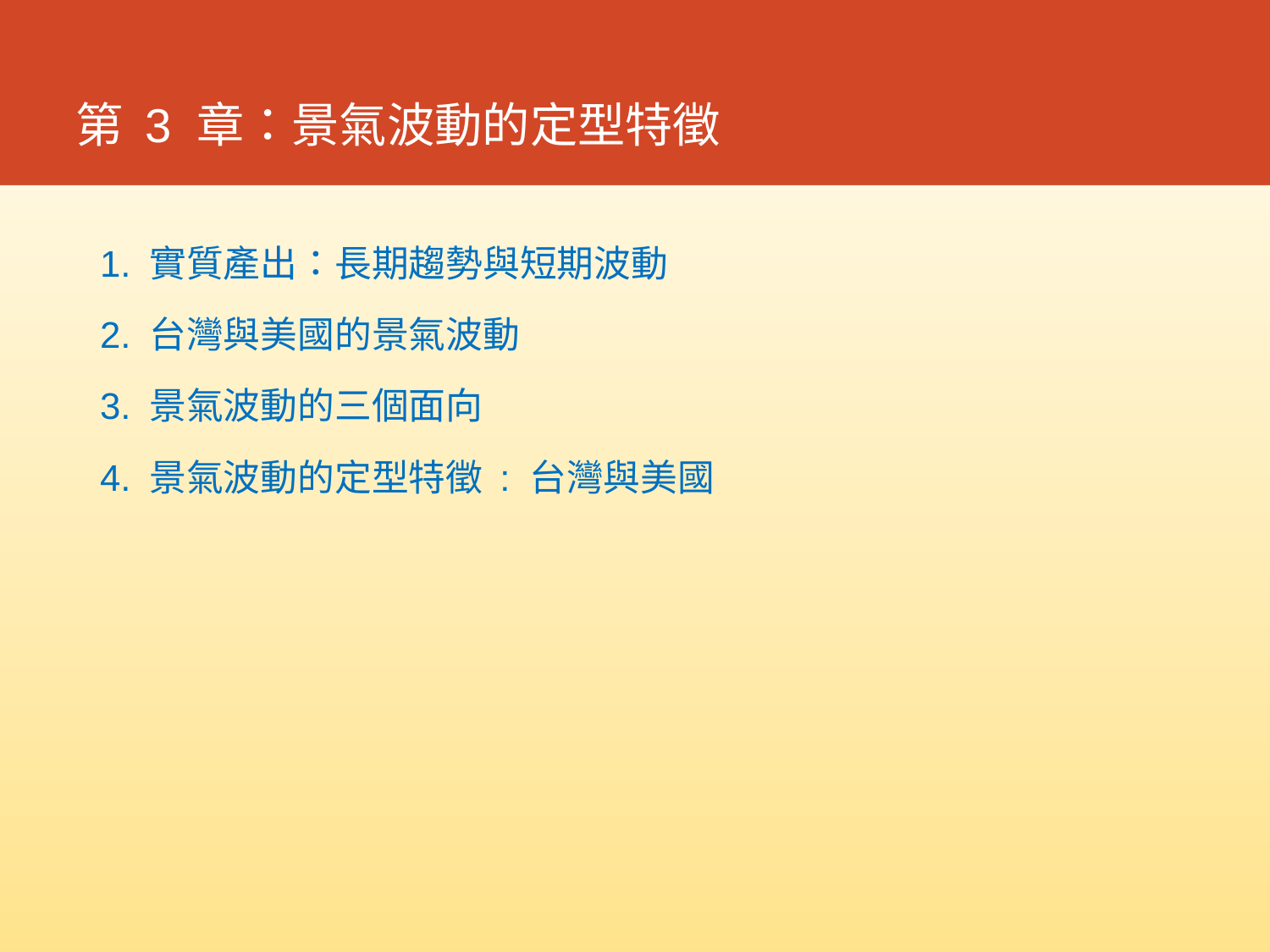

# 第 3 章：景氣波動的定型特徵
實質產出：長期趨勢與短期波動
台灣與美國的景氣波動
景氣波動的三個面向
景氣波動的定型特徵 : 台灣與美國